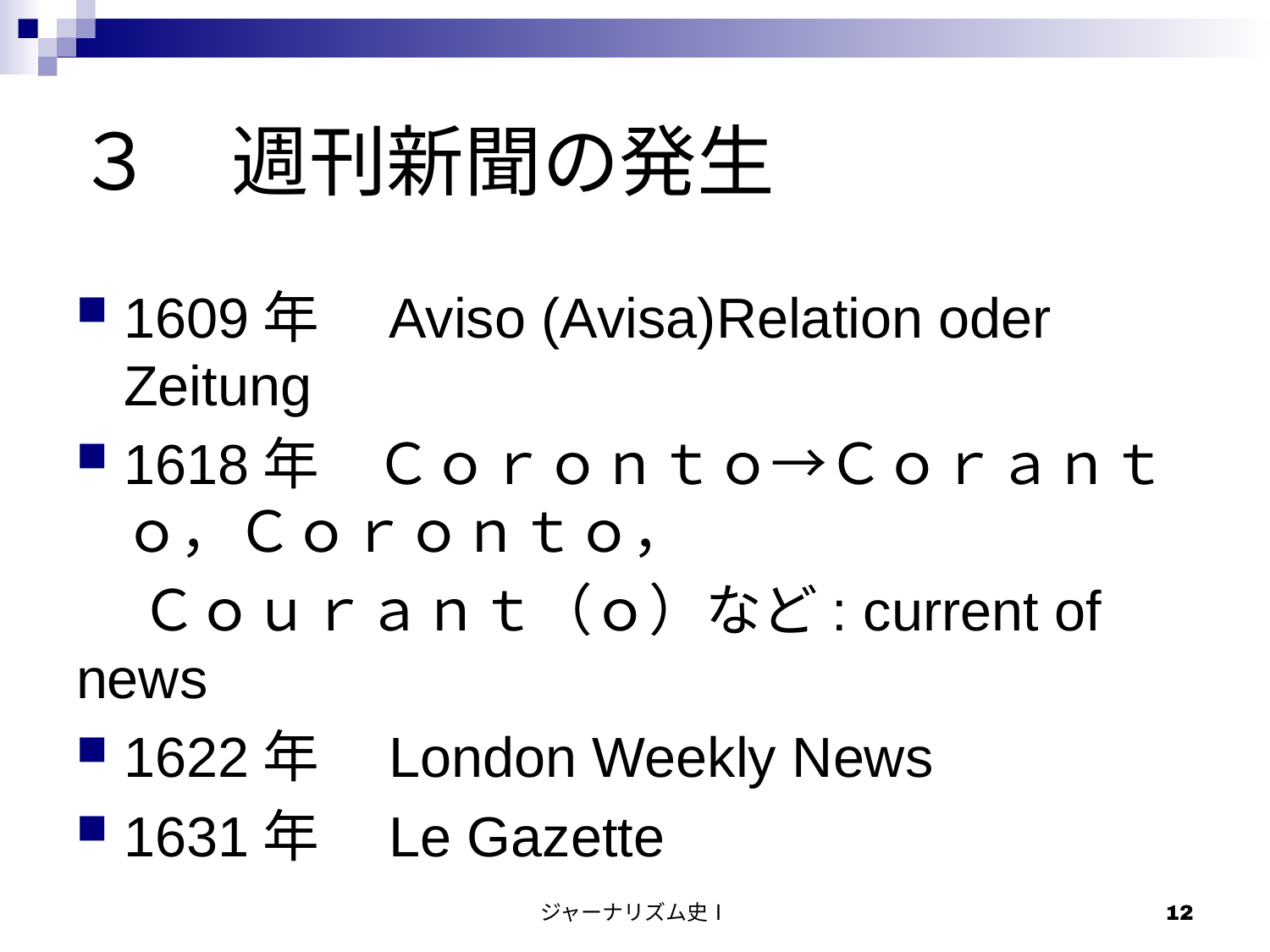

# ３　週刊新聞の発生
1609年　Aviso (Avisa)Relation oder Zeitung
1618年　Ｃｏｒｏｎｔｏ→Ｃｏｒａｎｔｏ，Ｃｏｒｏｎｔｏ，
    Ｃｏｕｒａｎｔ（ｏ）など: current of  news
1622年　London Weekly News
1631年　Le Gazette
ジャーナリズム史Ⅰ
12